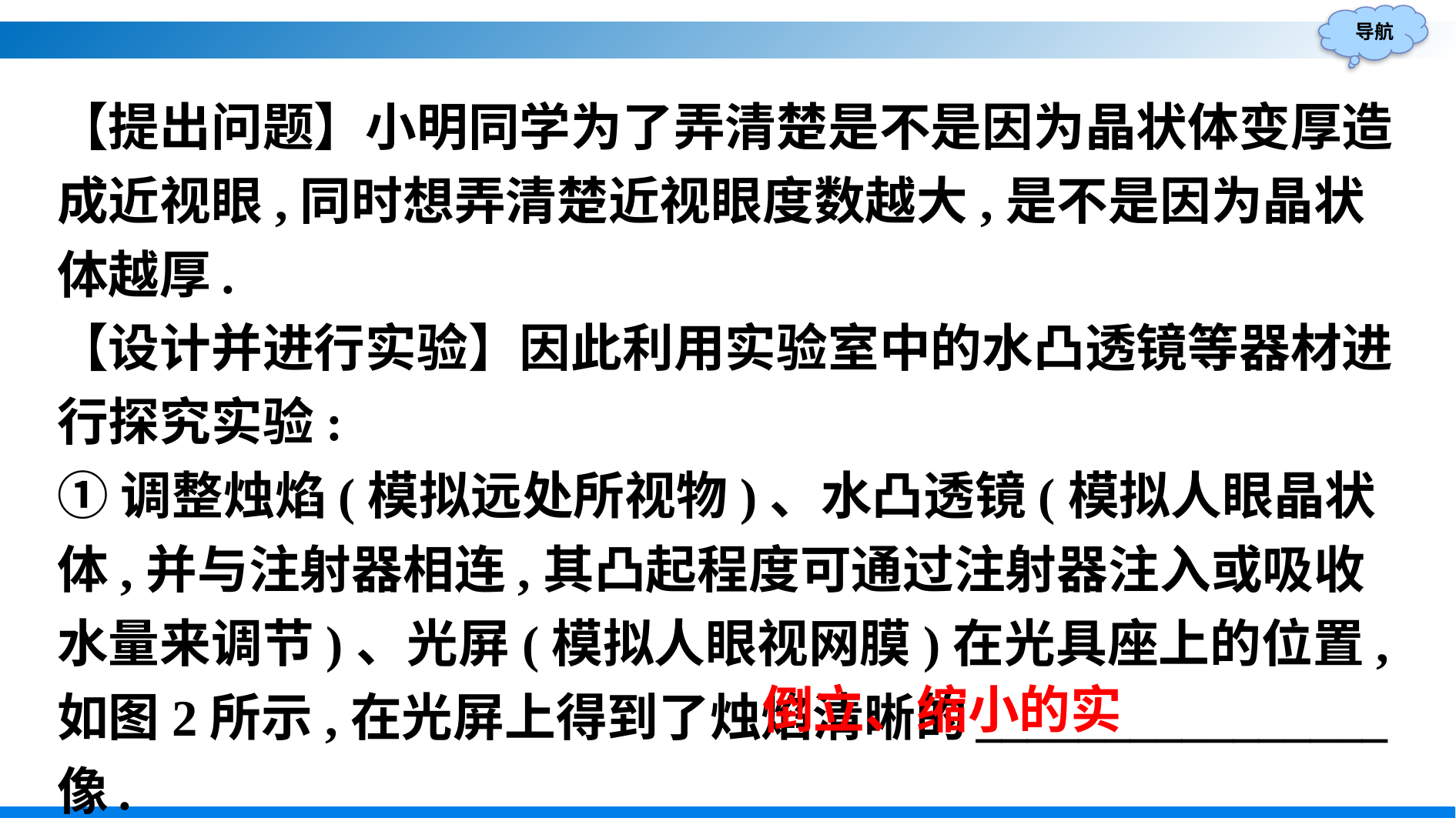

【提出问题】小明同学为了弄清楚是不是因为晶状体变厚造成近视眼,同时想弄清楚近视眼度数越大,是不是因为晶状体越厚.
【设计并进行实验】因此利用实验室中的水凸透镜等器材进行探究实验:
①调整烛焰(模拟远处所视物)、水凸透镜(模拟人眼晶状体,并与注射器相连,其凸起程度可通过注射器注入或吸收水量来调节)、光屏(模拟人眼视网膜)在光具座上的位置,如图2所示,在光屏上得到了烛焰清晰的________________像.
倒立、缩小的实